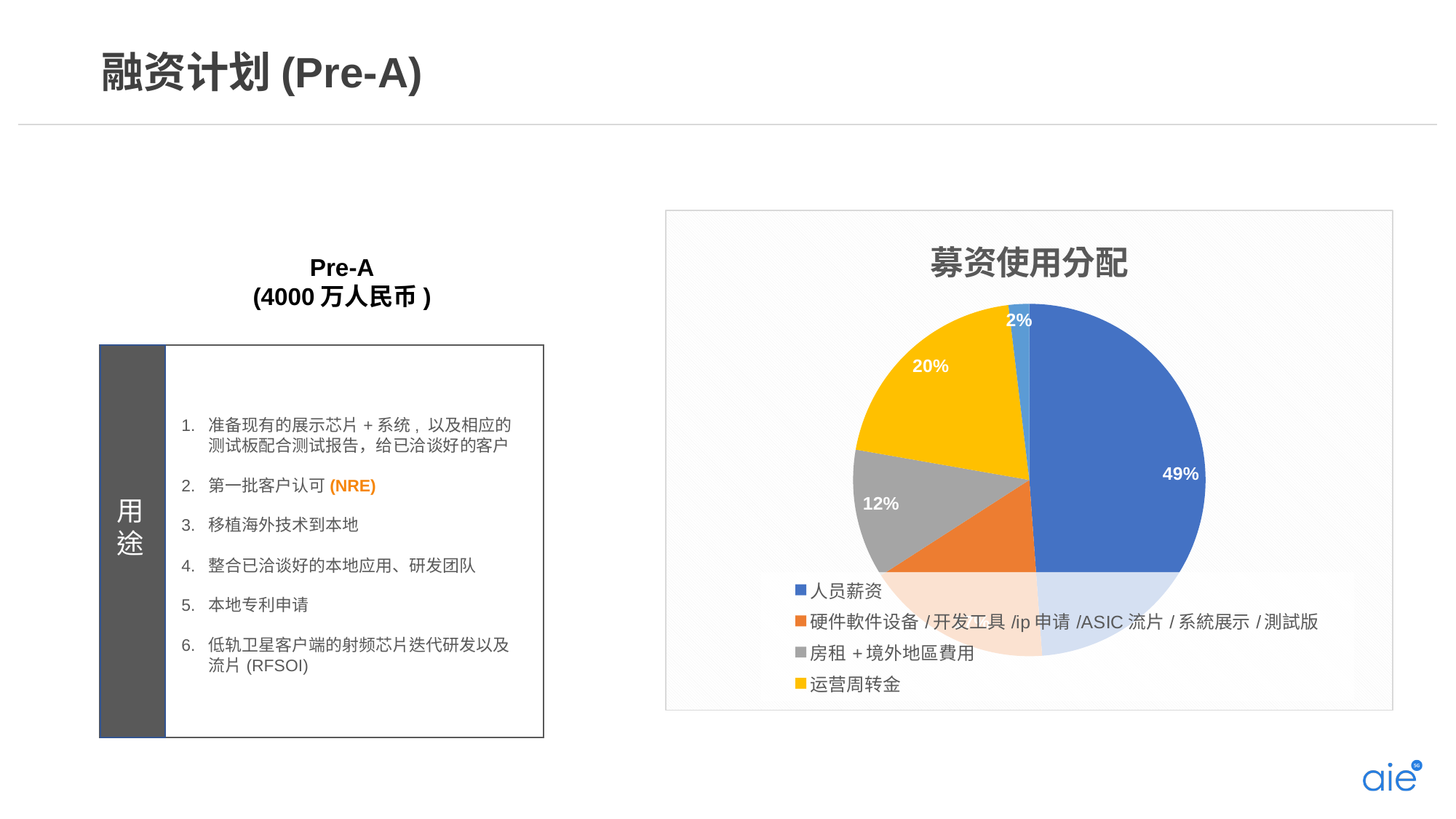

融资计划(Pre-A)

### Chart: 募资使用分配

| Category | 募资使用分配 |
|---|---|
| 人员薪资 | 0.4884 |
| 硬件軟件设备/开发工具/ip申请/ASIC流片/系統展示/測試版 | 0.1706 |
| 房租+境外地區費用 | 0.1186 |
| 运营周转金 | 0.2035 |
| 差旅费+摊位 | 0.0189 |
Pre-A
(4000万人民币)

准备现有的展示芯片+系统, 以及相应的测试板配合测试报告，给已洽谈好的客户

第一批客户认可(NRE)

移植海外技术到本地

整合已洽谈好的本地应用、研发团队

本地专利申请

低轨卫星客户端的射频芯片迭代研发以及流片(RFSOI)

用途